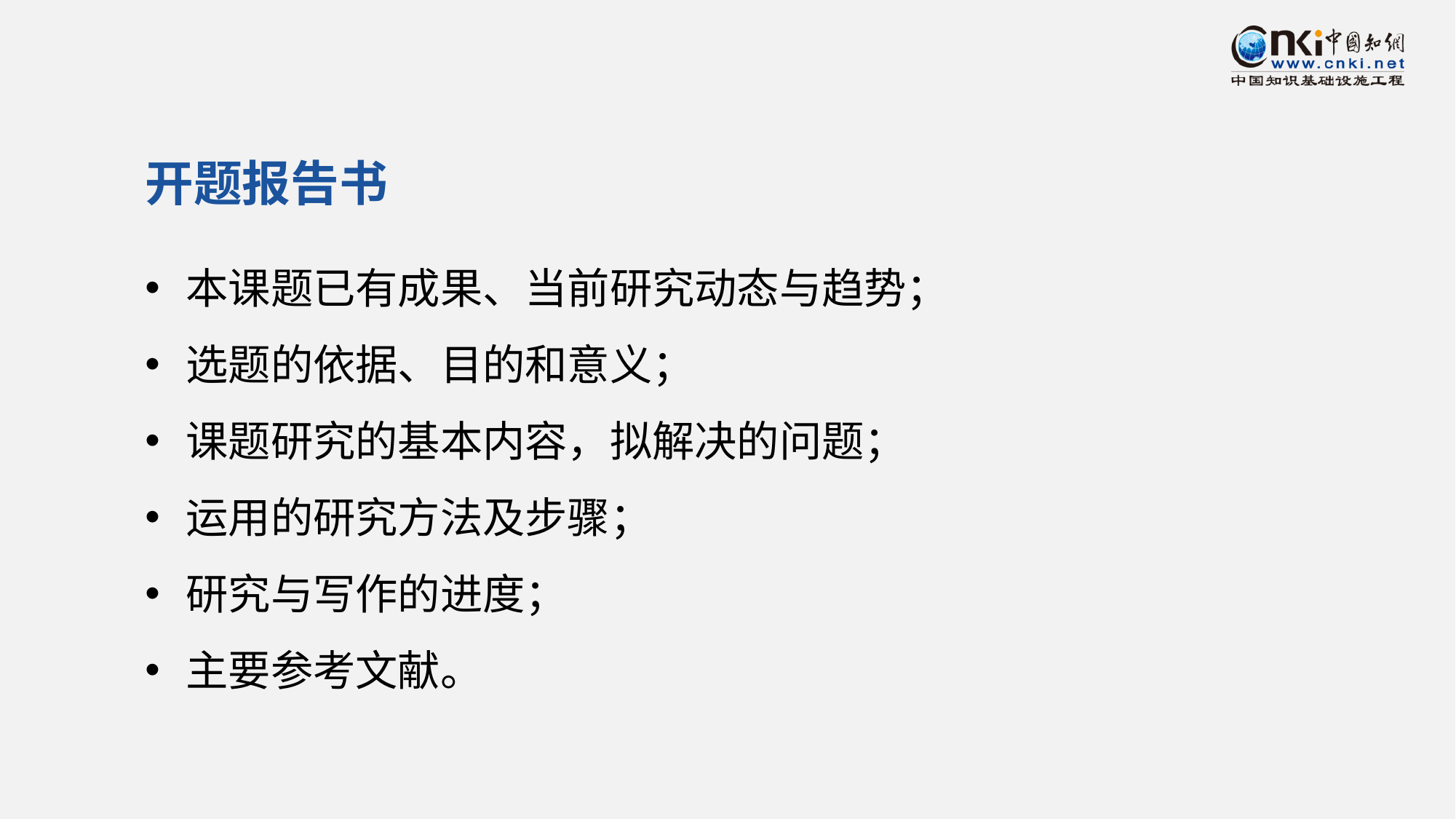

开题报告书

本课题已有成果、当前研究动态与趋势；
选题的依据、目的和意义；
课题研究的基本内容，拟解决的问题；
运用的研究方法及步骤；
研究与写作的进度；
主要参考文献。